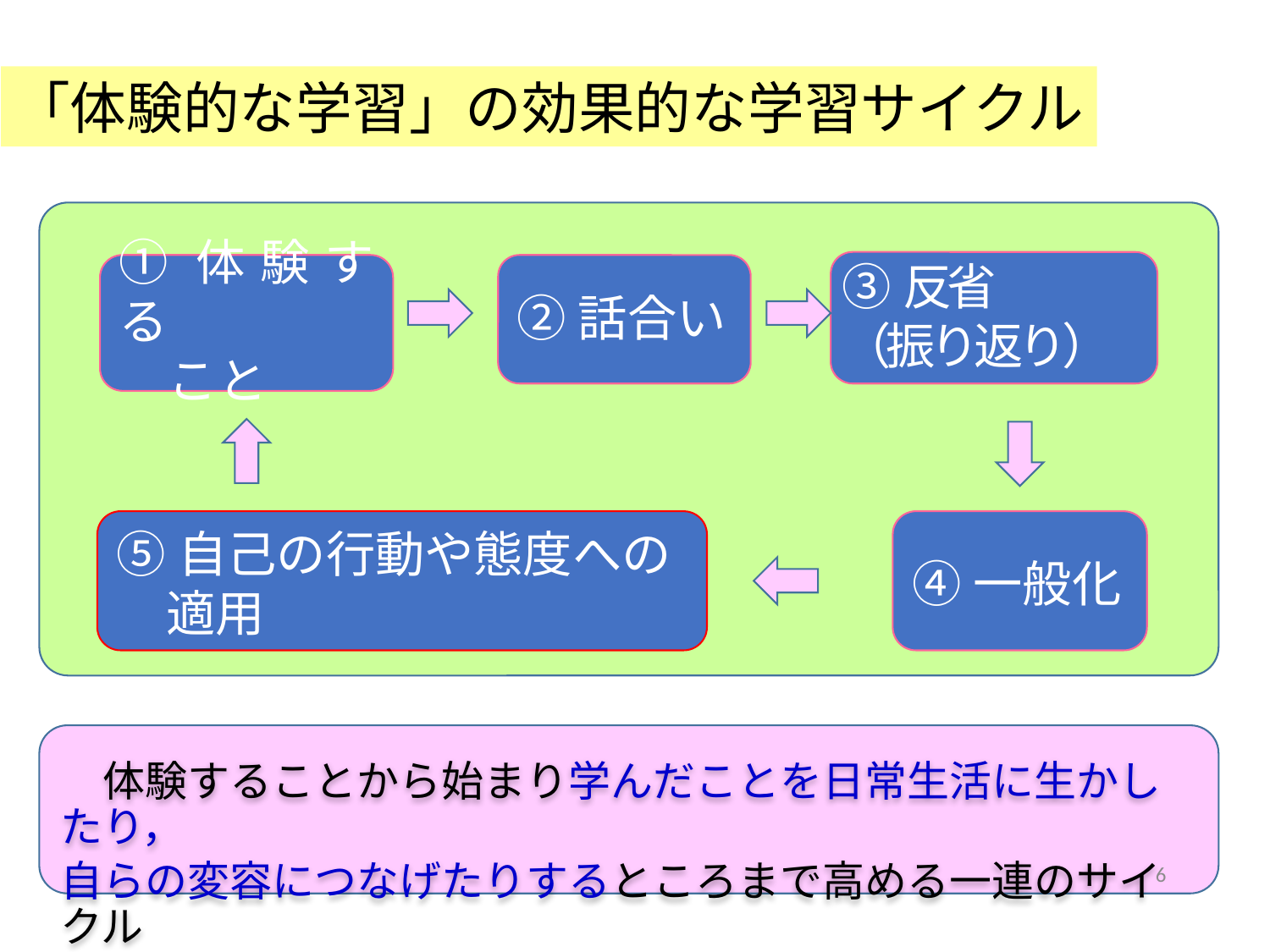

「体験的な学習」の効果的な学習サイクル

③反省
（振り返り）
①体験する
　こと
②話合い

⑤自己の行動や態度への
　適用
④一般化

　体験することから始まり学んだことを日常生活に生かしたり，
自らの変容につなげたりするところまで高める一連のサイクル

6